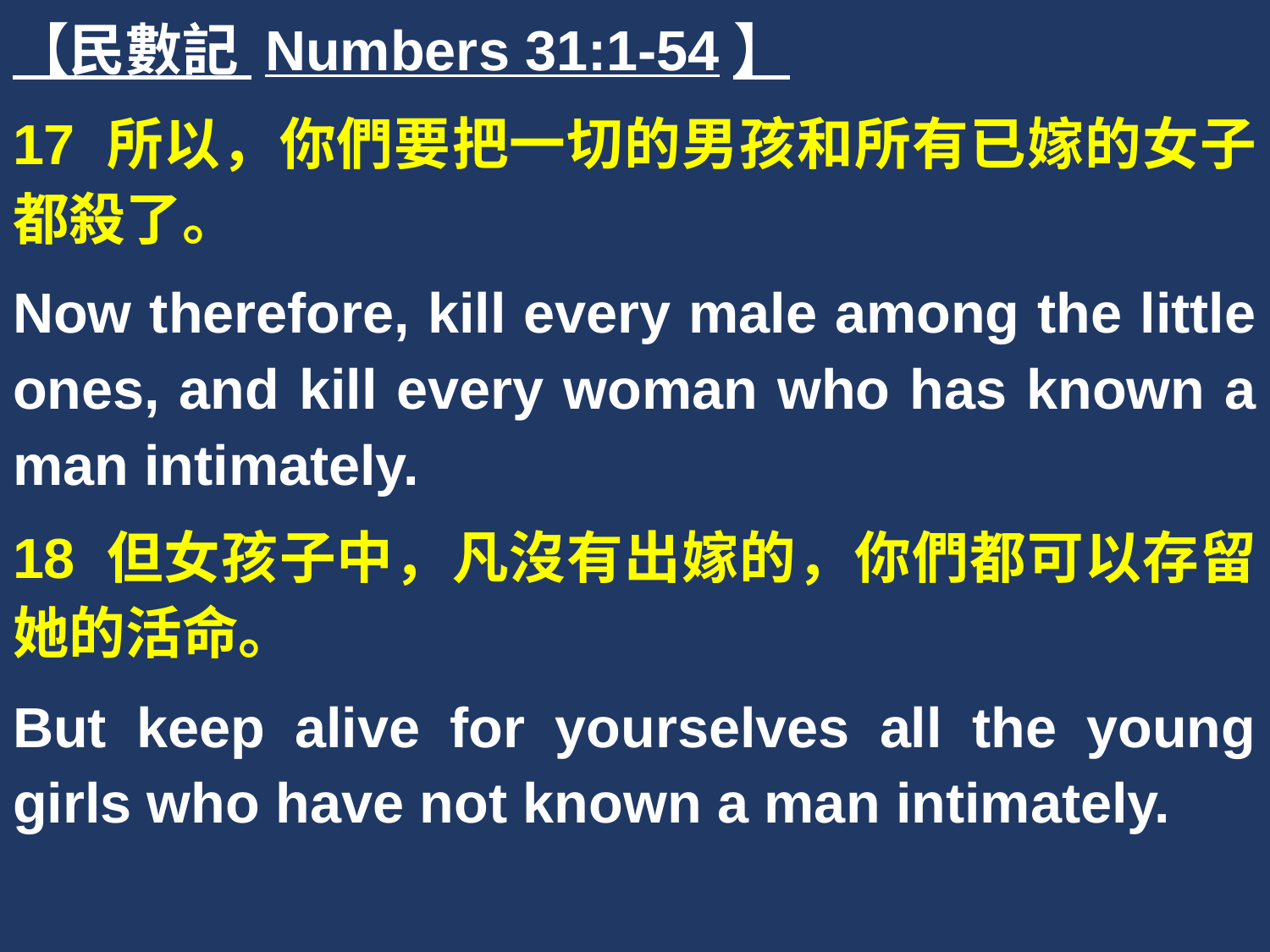

【民數記 Numbers 31:1-54】
17 所以，你們要把一切的男孩和所有已嫁的女子都殺了。
Now therefore, kill every male among the little ones, and kill every woman who has known a man intimately.
18 但女孩子中，凡沒有出嫁的，你們都可以存留她的活命。
But keep alive for yourselves all the young girls who have not known a man intimately.